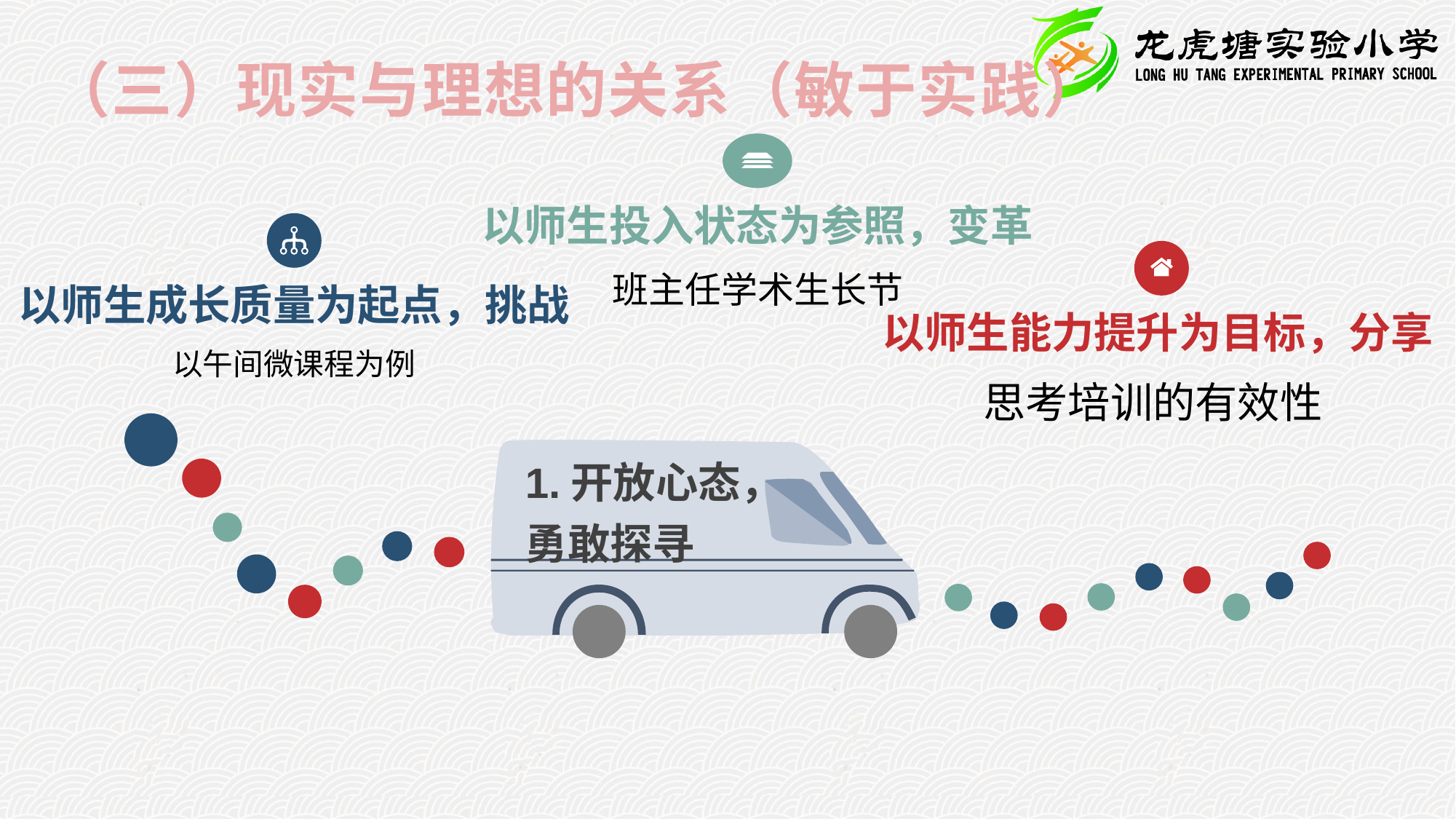

（三）现实与理想的关系（敏于实践）

以师生投入状态为参照，变革
班主任学术生长节

以师生成长质量为起点，挑战
以午间微课程为例

以师生能力提升为目标，分享
思考培训的有效性

1.开放心态，勇敢探寻